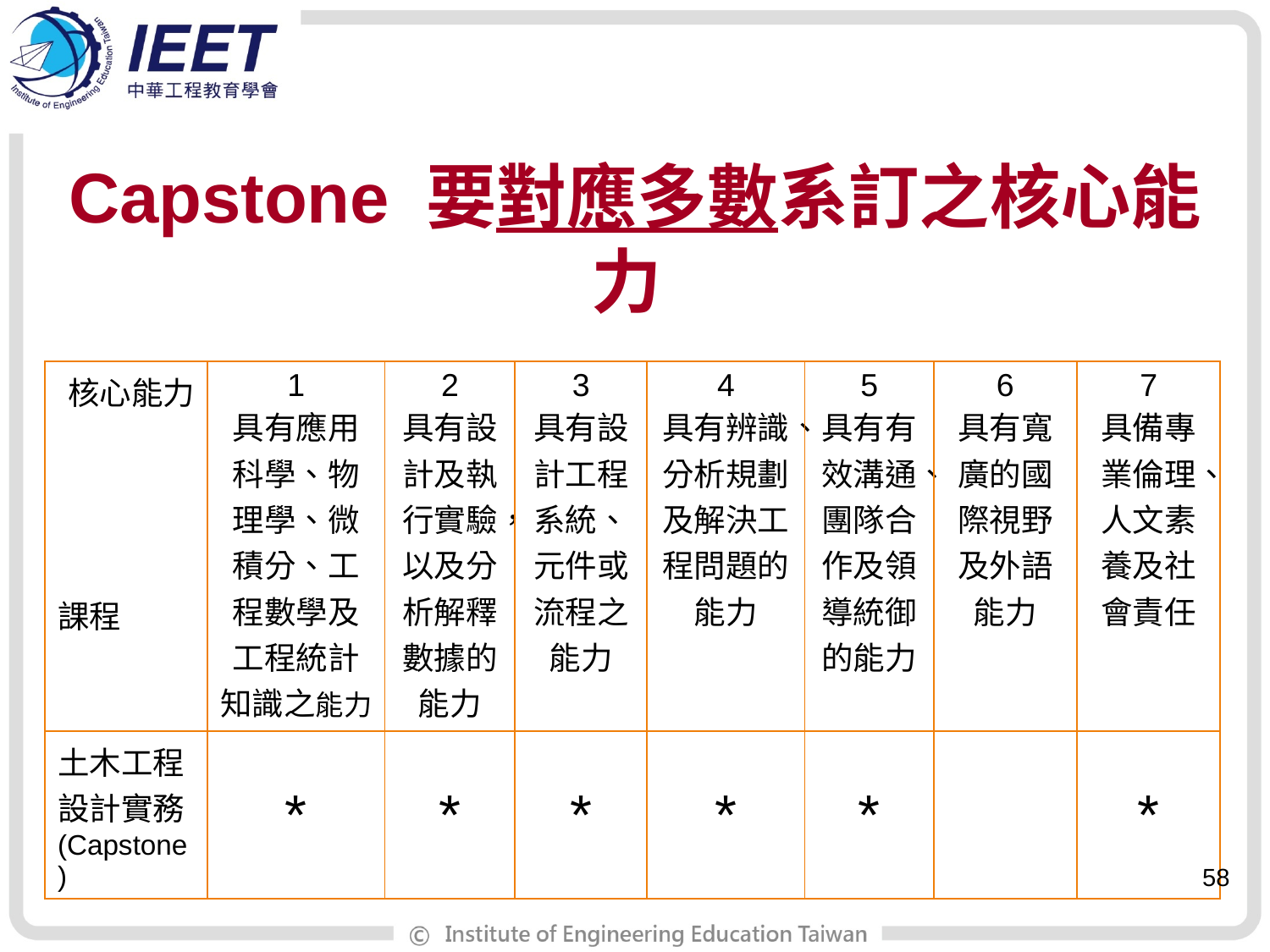

# Capstone 要對應多數系訂之核心能力
| 核心能力 課程 | 1 具有應用科學、物理學、微積分、工程數學及工程統計知識之能力 | 2 具有設計及執行實驗，以及分析解釋數據的能力 | 3 具有設計工程系統、元件或流程之能力 | 4 具有辨識、分析規劃及解決工程問題的能力 | 5 具有有效溝通、團隊合作及領導統御的能力 | 6 具有寬廣的國際視野及外語能力 | 7 具備專業倫理、人文素養及社會責任 |
| --- | --- | --- | --- | --- | --- | --- | --- |
| 土木工程 設計實務 (Capstone) | \* | \* | \* | \* | \* |  | \* |
58